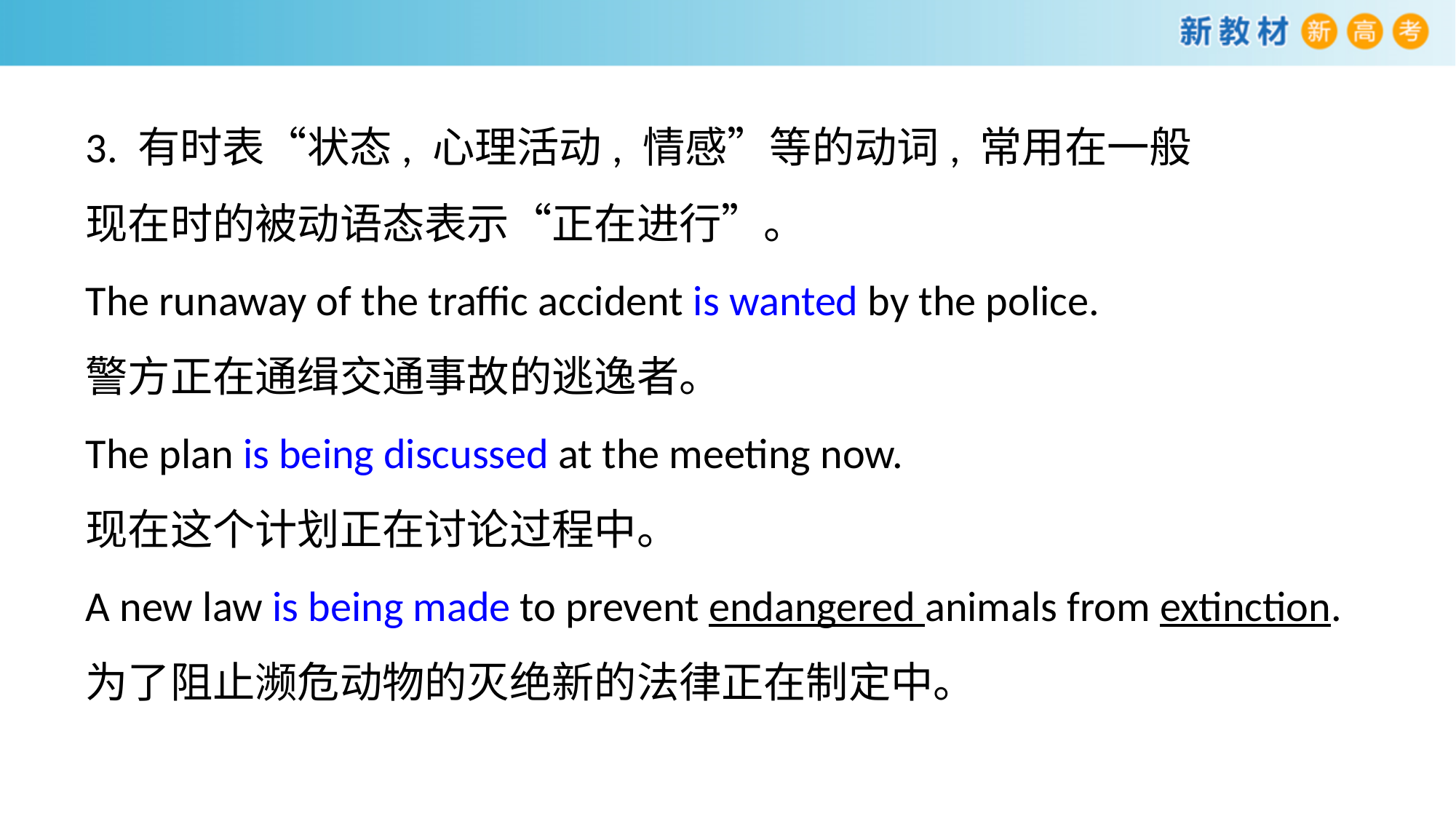

3. 有时表“状态, 心理活动, 情感”等的动词, 常用在一般
现在时的被动语态表示“正在进行”。
The runaway of the traffic accident is wanted by the police.
警方正在通缉交通事故的逃逸者。
The plan is being discussed at the meeting now.
现在这个计划正在讨论过程中。
A new law is being made to prevent endangered animals from extinction.
为了阻止濒危动物的灭绝新的法律正在制定中。